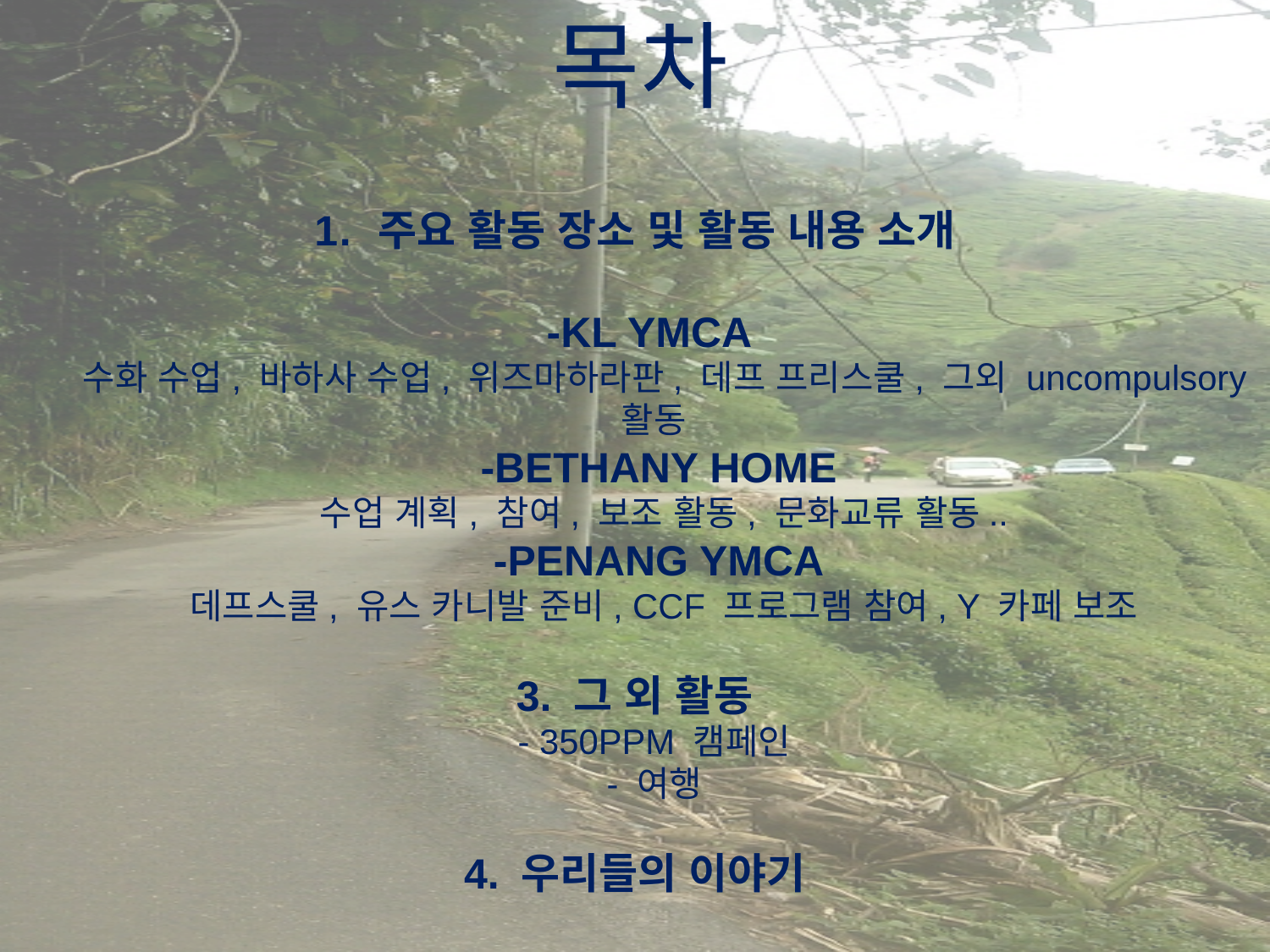

목차

주요 활동 장소 및 활동 내용 소개

    -KL YMCA
      수화 수업, 바하사 수업, 위즈마하라판, 데프 프리스쿨, 그외 uncompulsory활동
    -BETHANY HOME
     수업 계획, 참여, 보조 활동, 문화교류 활동..
    -PENANG YMCA
     데프스쿨, 유스 카니발 준비, CCF 프로그램 참여, Y 카페 보조

3. 그 외 활동
    - 350PPM 캠페인
    - 여행

4. 우리들의 이야기